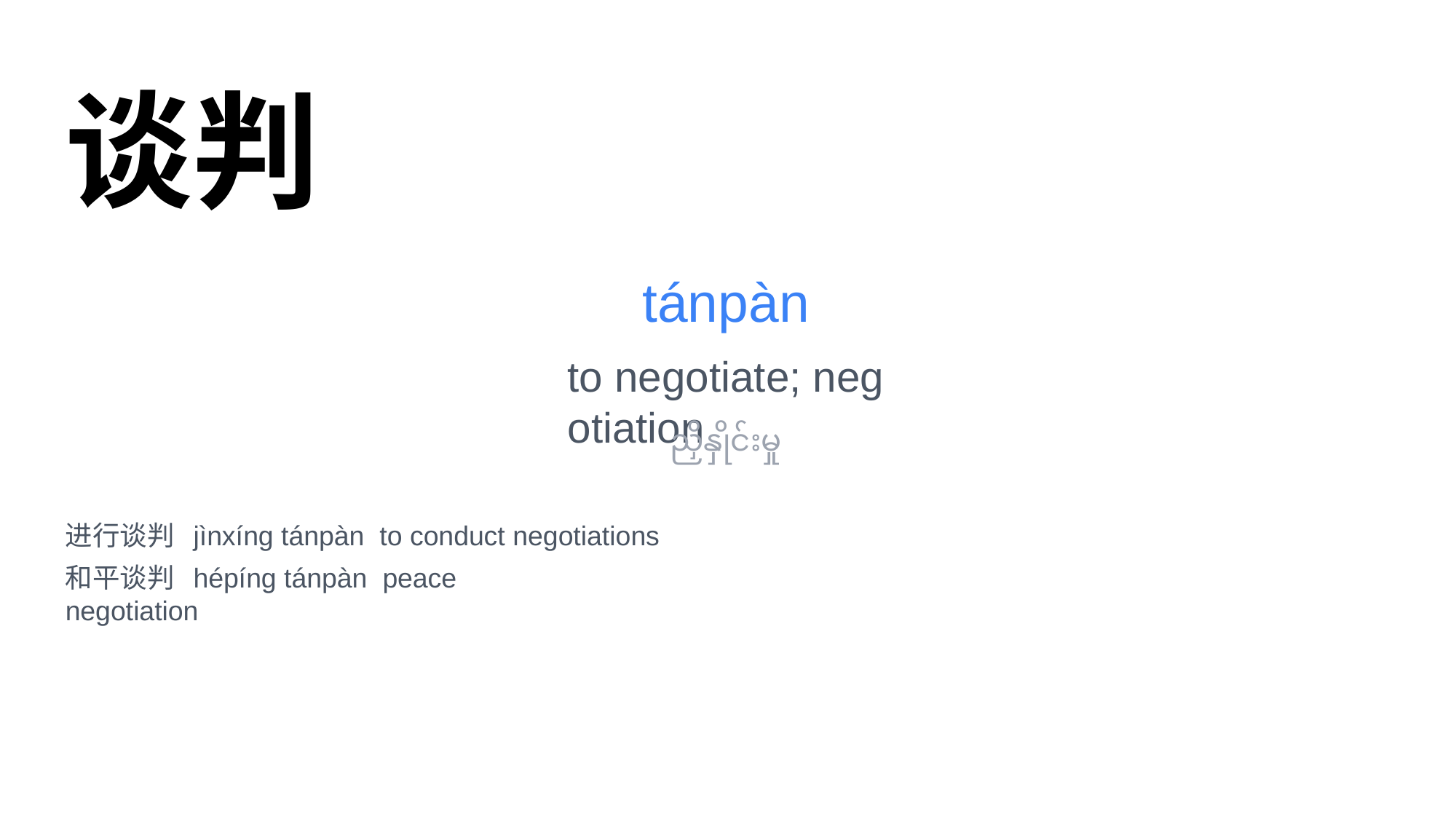

谈判
tánpàn
to negotiate; neg
otiation
ညှိနှိုင်းမှု
进行谈判  jìnxíng tánpàn  to conduct negotiations
和平谈判  hépíng tánpàn  peace
negotiation